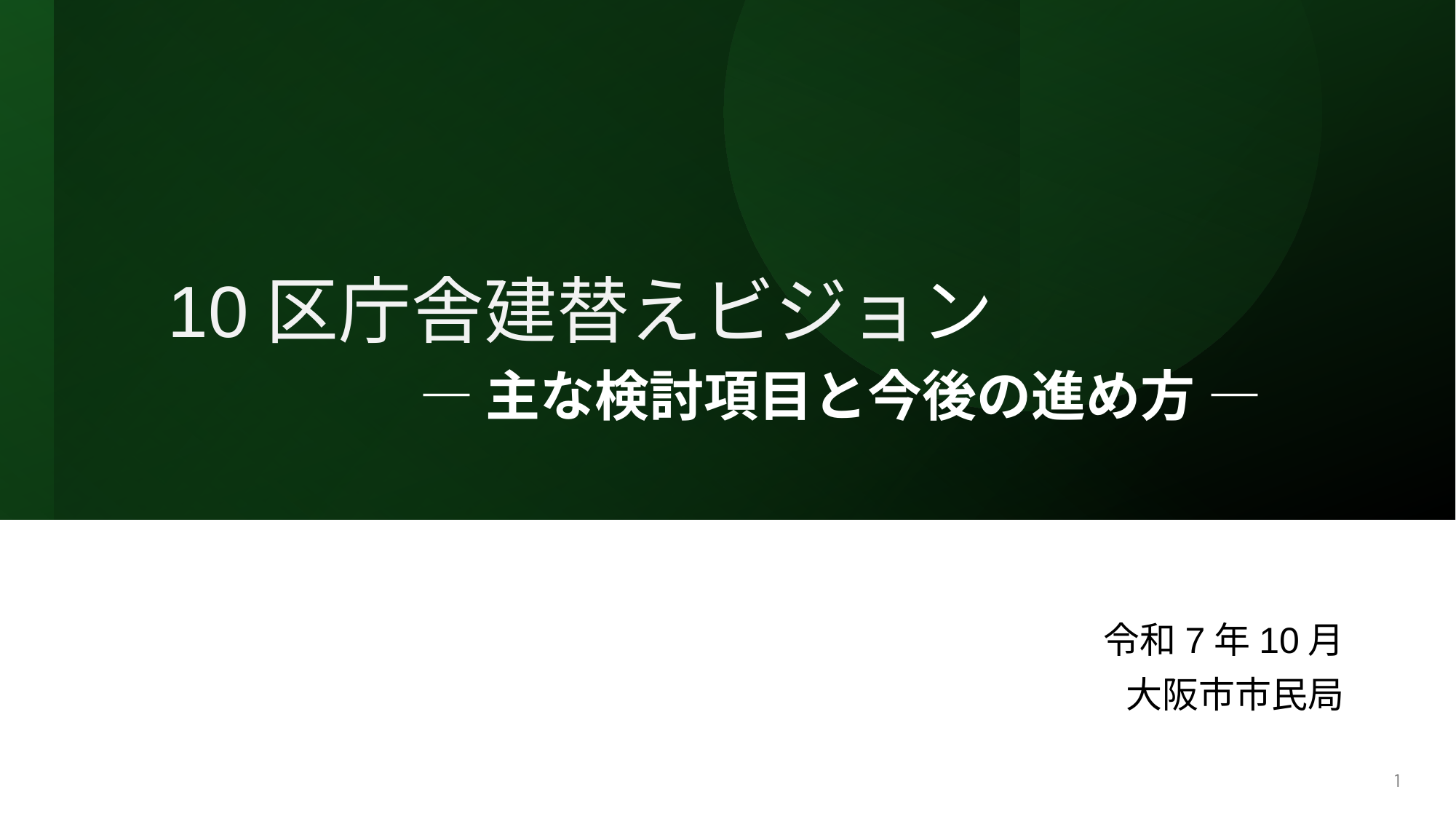

# 10区庁舎建替えビジョン 　　　  ― 主な検討項目と今後の進め方 ―
令和7年10月
大阪市市民局
1